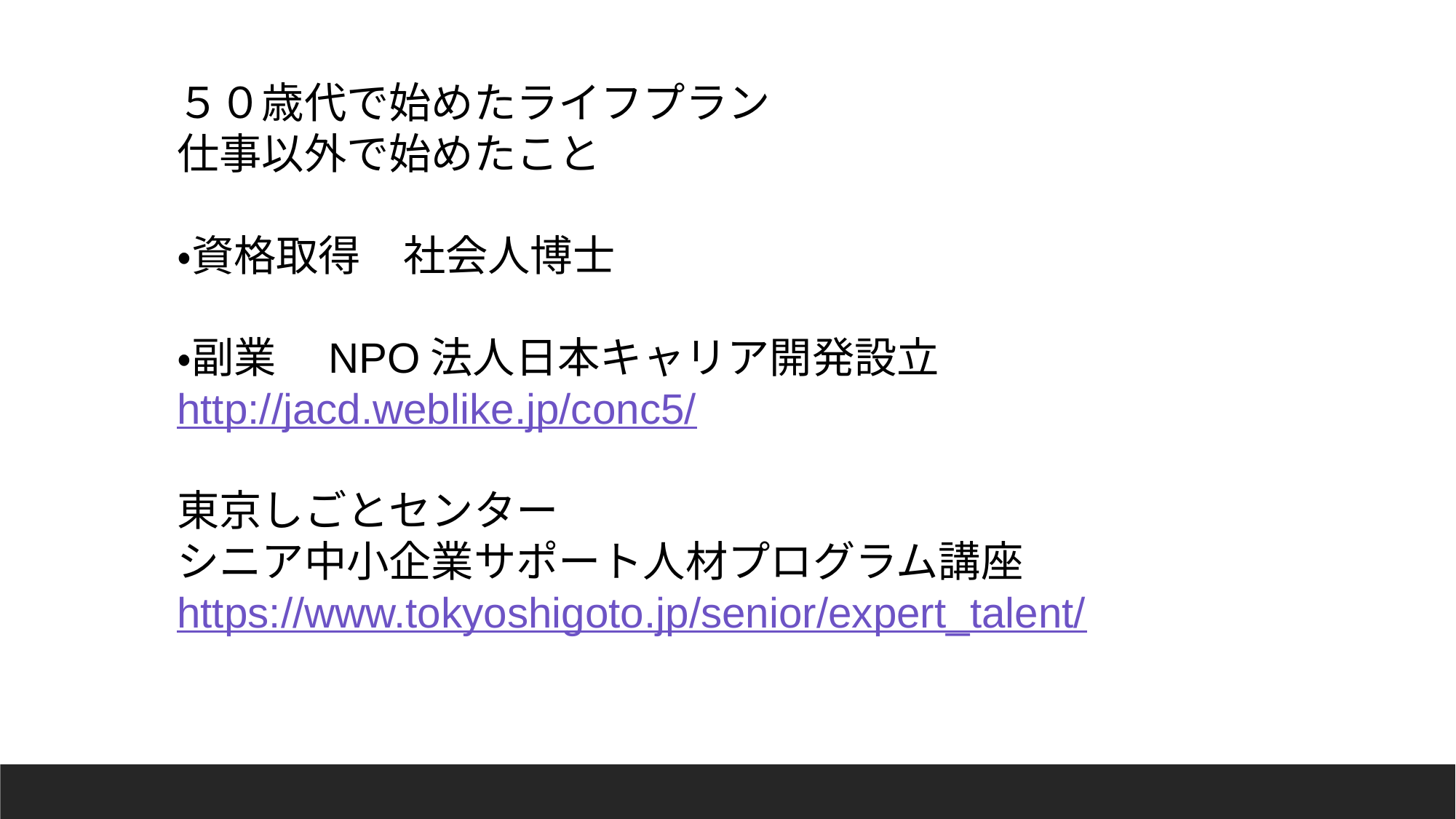

５０歳代で始めたライフプラン
仕事以外で始めたこと

・資格取得　社会人博士

・副業　NPO法人日本キャリア開発設立
http://jacd.weblike.jp/conc5/

東京しごとセンター
シニア中小企業サポート人材プログラム講座
https://www.tokyoshigoto.jp/senior/expert_talent/